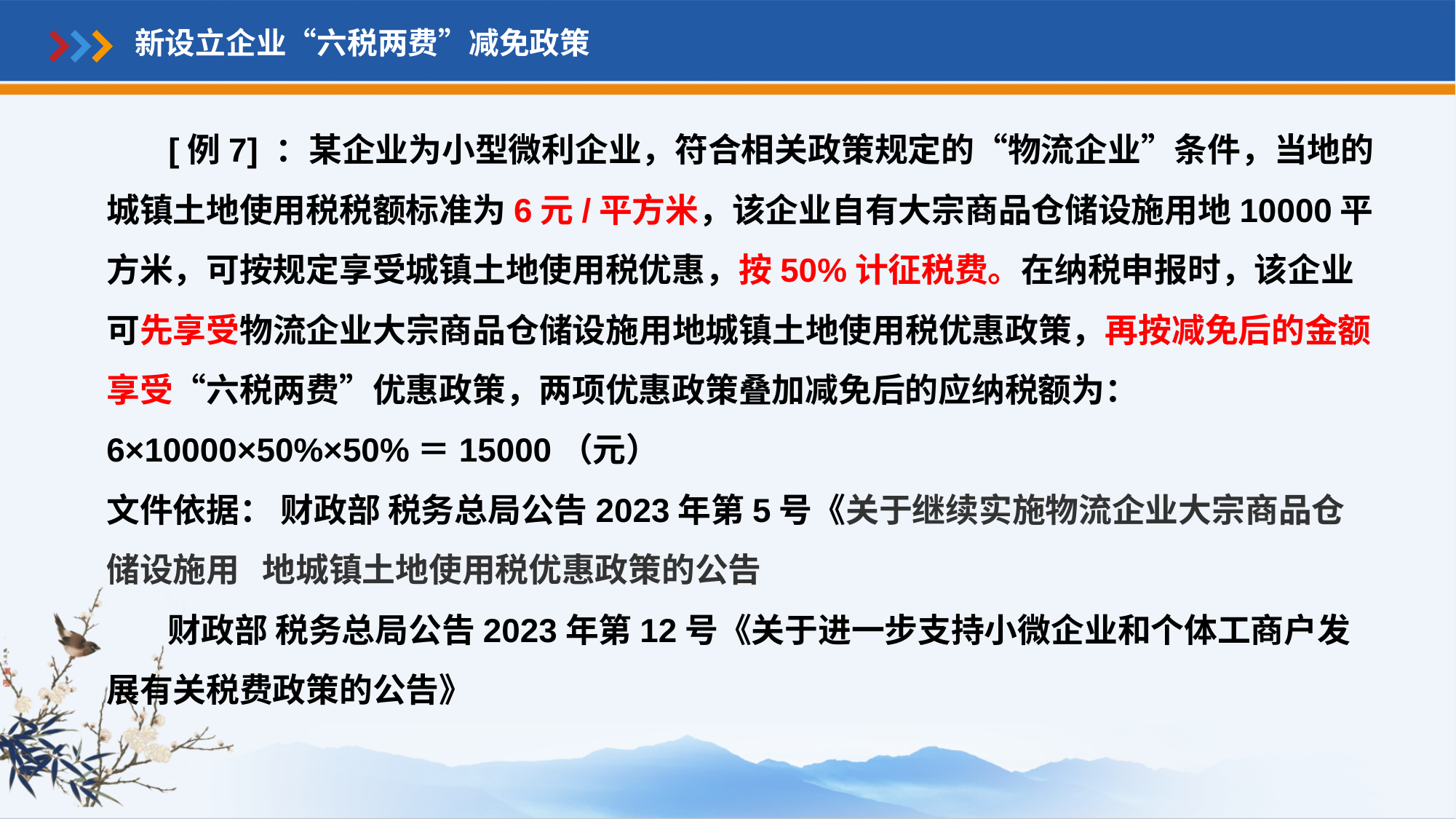

新设立企业“六税两费”减免政策

          [例7] ：某企业为小型微利企业，符合相关政策规定的“物流企业”条件，当地的城镇土地使用税税额标准为6元/平方米，该企业自有大宗商品仓储设施用地10000平方米，可按规定享受城镇土地使用税优惠，按50%计征税费。在纳税申报时，该企业可先享受物流企业大宗商品仓储设施用地城镇土地使用税优惠政策，再按减免后的金额享受“六税两费”优惠政策，两项优惠政策叠加减免后的应纳税额为：6×10000×50%×50%＝15000（元）
文件依据： 财政部 税务总局公告2023年第5号《关于继续实施物流企业大宗商品仓储设施用   地城镇土地使用税优惠政策的公告
       财政部 税务总局公告2023年第12号《关于进一步支持小微企业和个体工商户发展有关税费政策的公告》